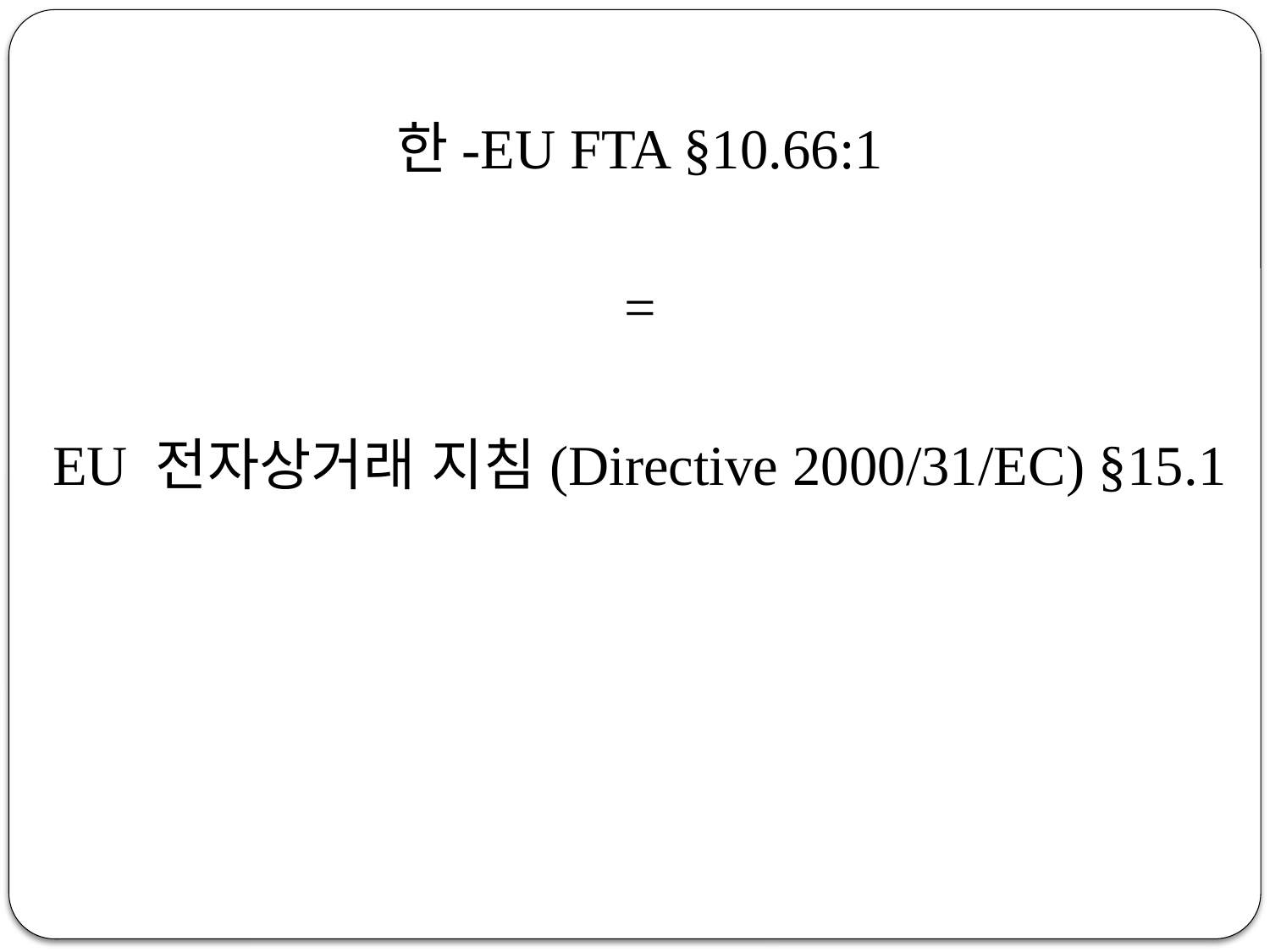

한-EU FTA §10.66:1

=

EU 전자상거래 지침(Directive 2000/31/EC) §15.1